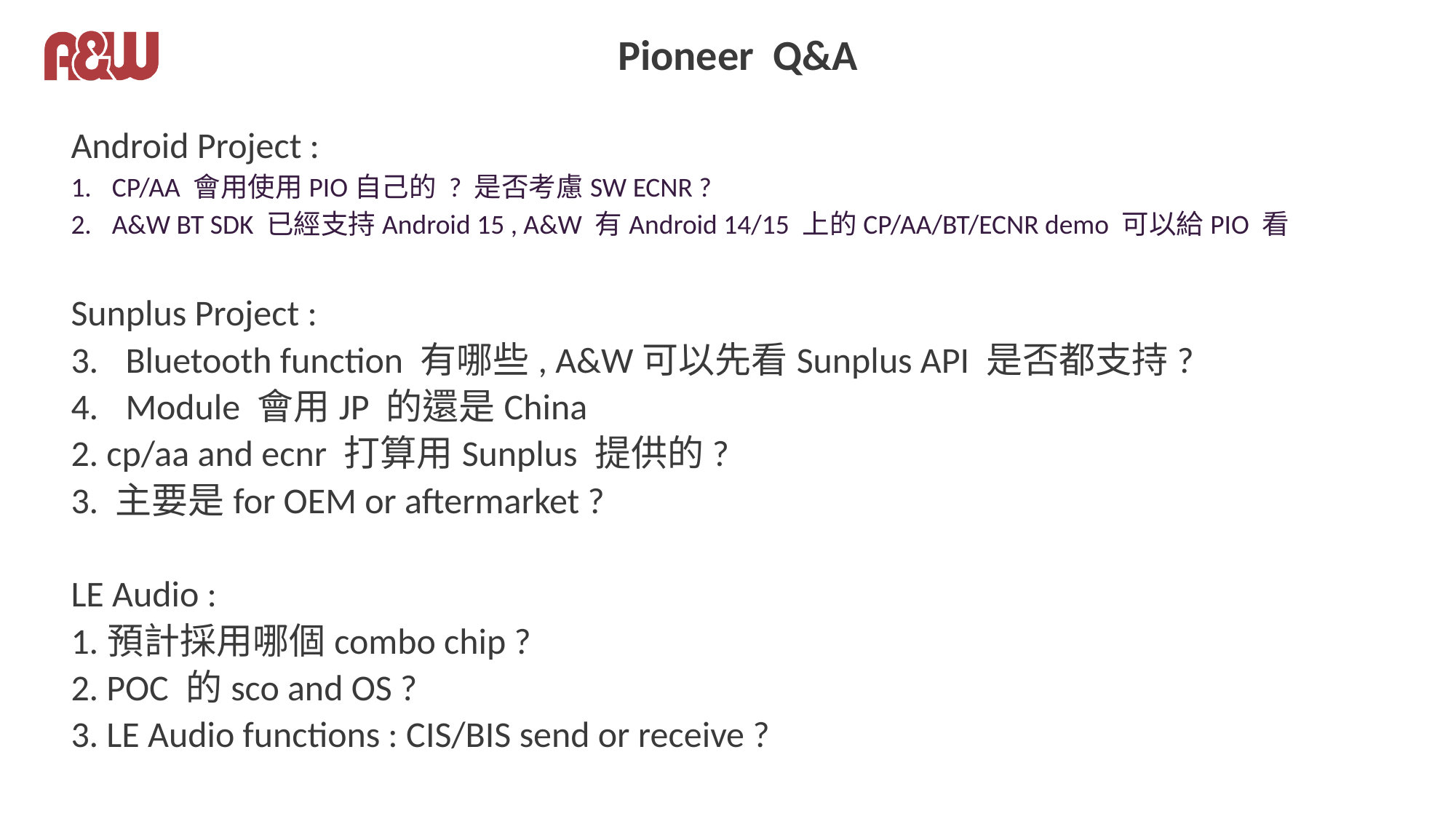

# Pioneer  Q&A
Android Project :
CP/AA 會用使用PIO自己的 ? 是否考慮SW ECNR ?
A&W BT SDK 已經支持Android 15 , A&W 有Android 14/15 上的CP/AA/BT/ECNR demo 可以給PIO 看

Sunplus Project :
Bluetooth function 有哪些, A&W可以先看Sunplus API 是否都支持?
Module 會用JP 的還是China
2. cp/aa and ecnr 打算用Sunplus 提供的?
3. 主要是for OEM or aftermarket ?

LE Audio :
1.預計採用哪個combo chip ?
2. POC 的sco and OS ?
3. LE Audio functions : CIS/BIS send or receive ?